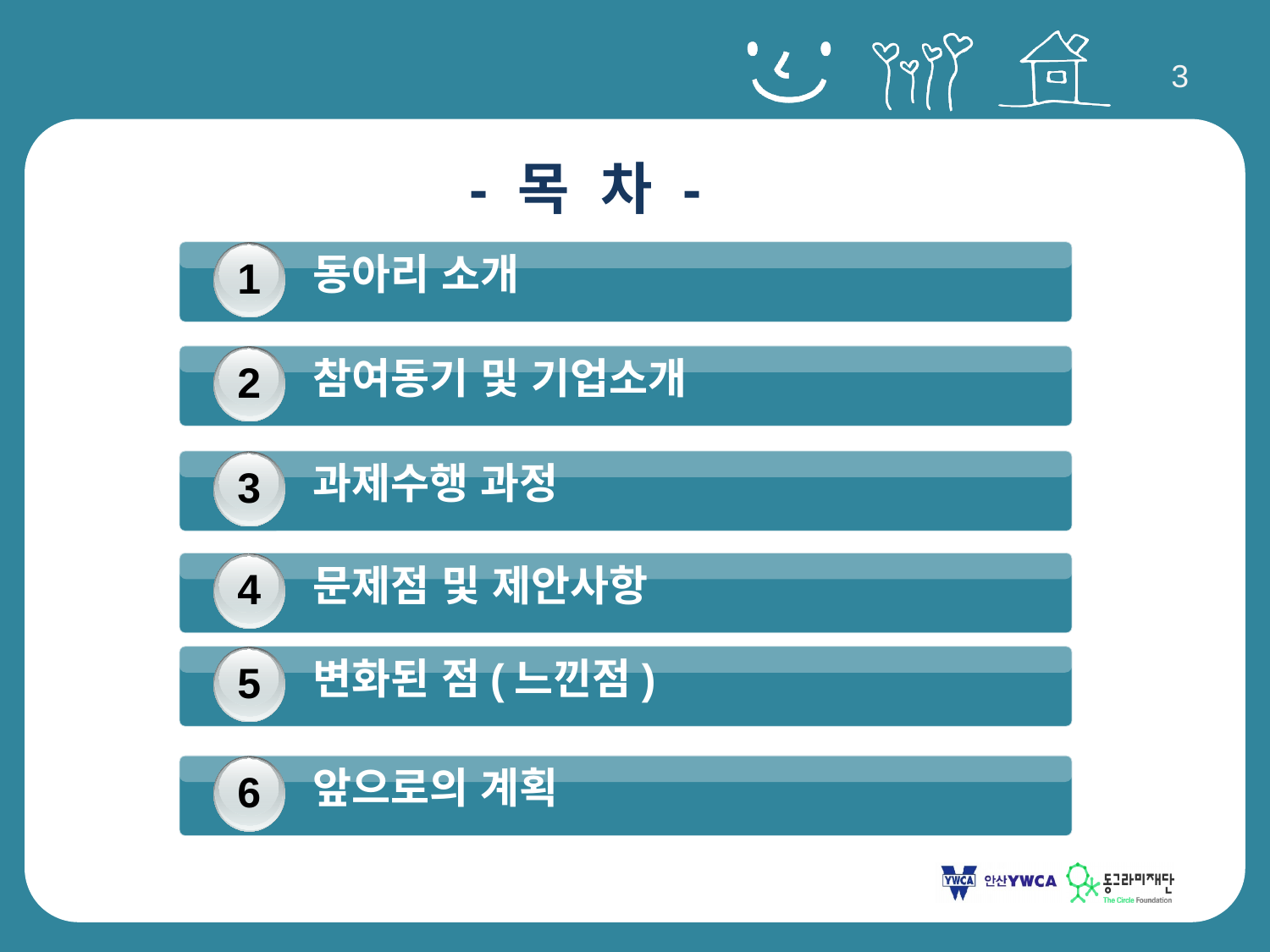

- 목  차 -
동아리 소개

1
참여동기 및 기업소개

2
과제수행 과정

3
문제점 및 제안사항

4
변화된 점(느낀점)

5
앞으로의 계획

6